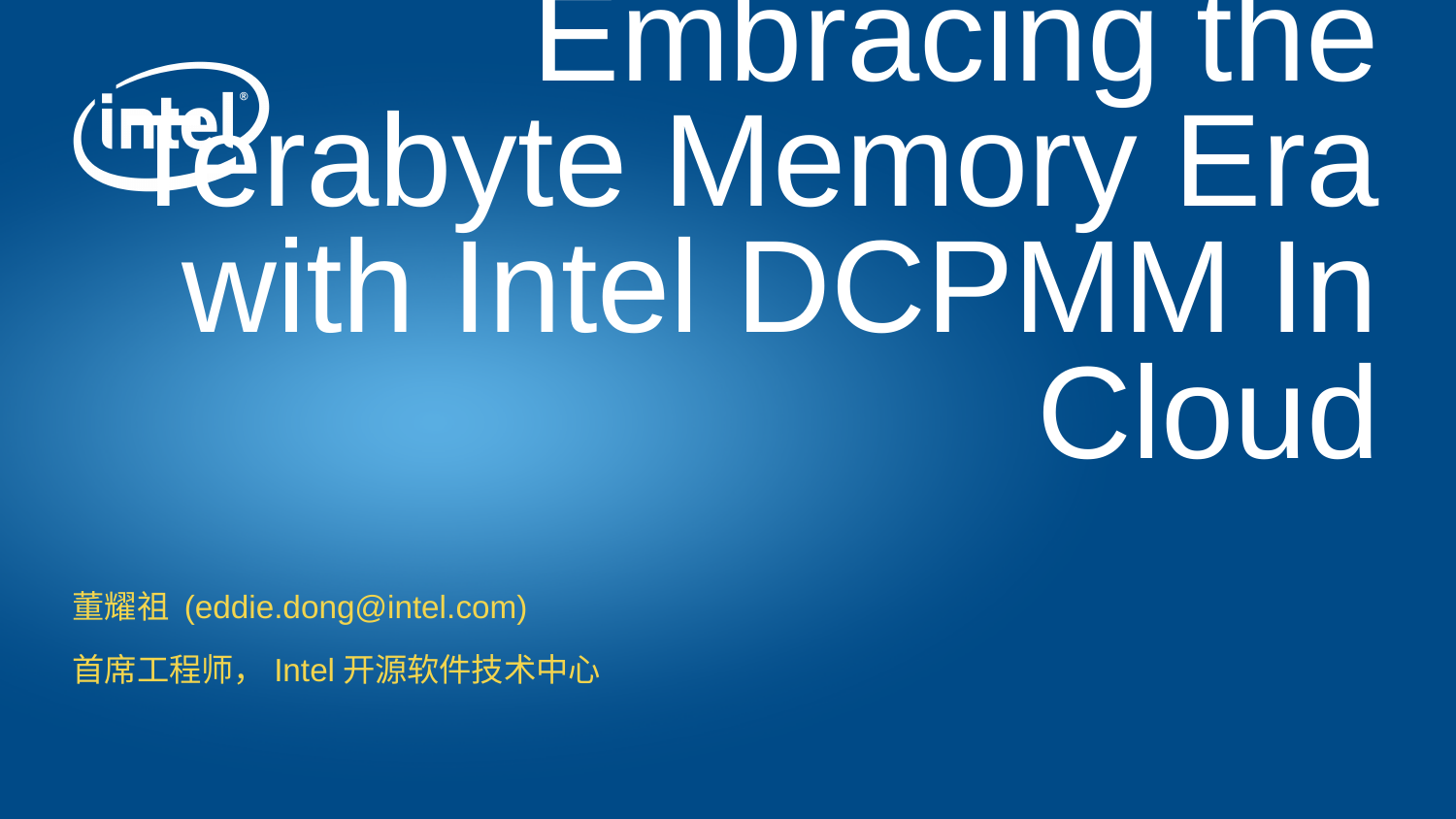

# Embracing the Terabyte Memory Era with Intel DCPMM In Cloud
董耀祖 (eddie.dong@intel.com)
首席工程师，Intel开源软件技术中心